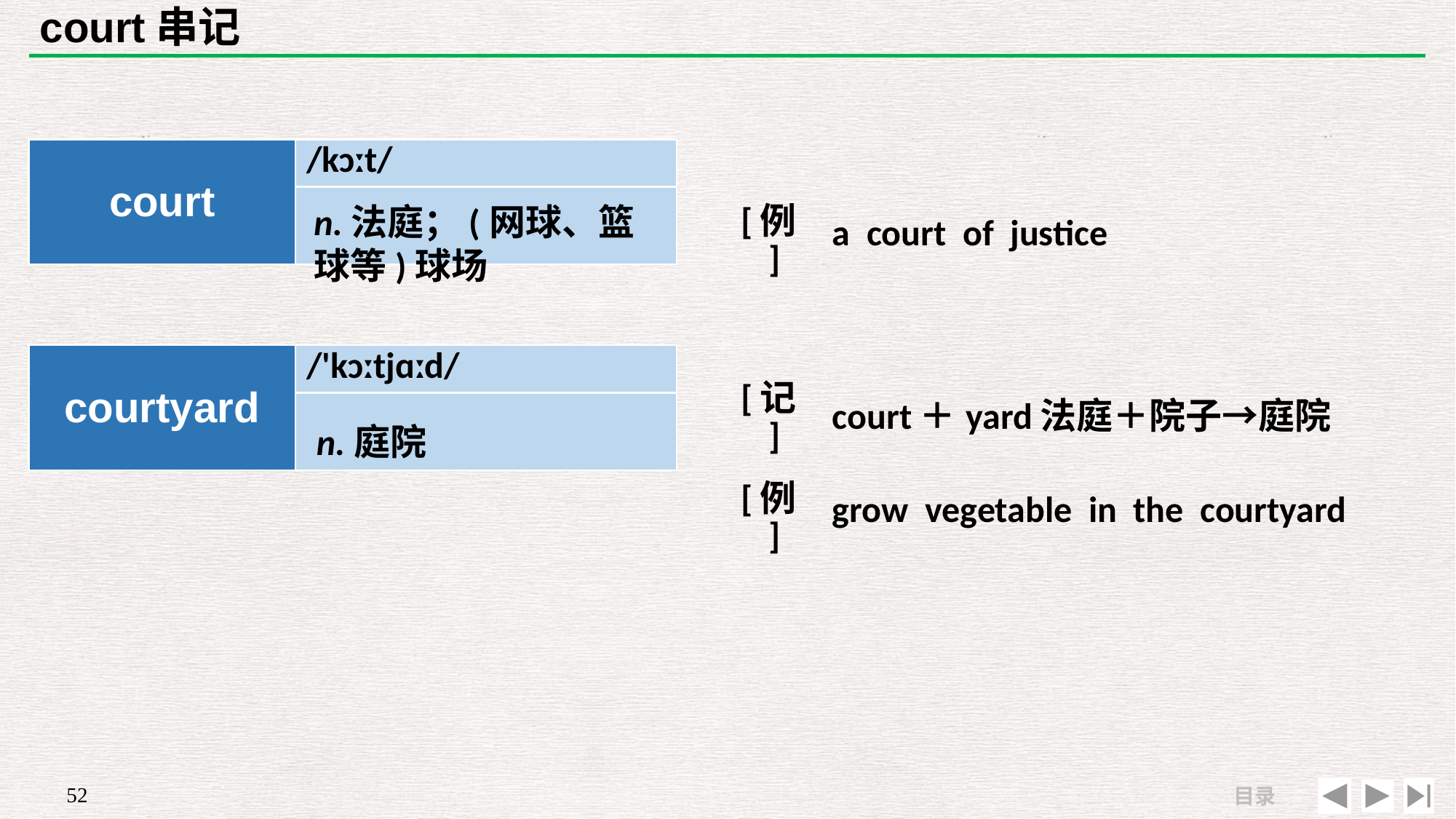

# court串记

|  |  |
| --- | --- |
| [例] | a court of justice |
| court | /kɔːt/ |
| --- | --- |
|  |  |
n.法庭；(网球、篮球等)球场
| courtyard | /'kɔːtjɑːd/ |
| --- | --- |
|  |  |
| [记] | court＋yard法庭＋院子→庭院 |
| --- | --- |
| [例] | grow vegetable in the courtyard |
n.庭院